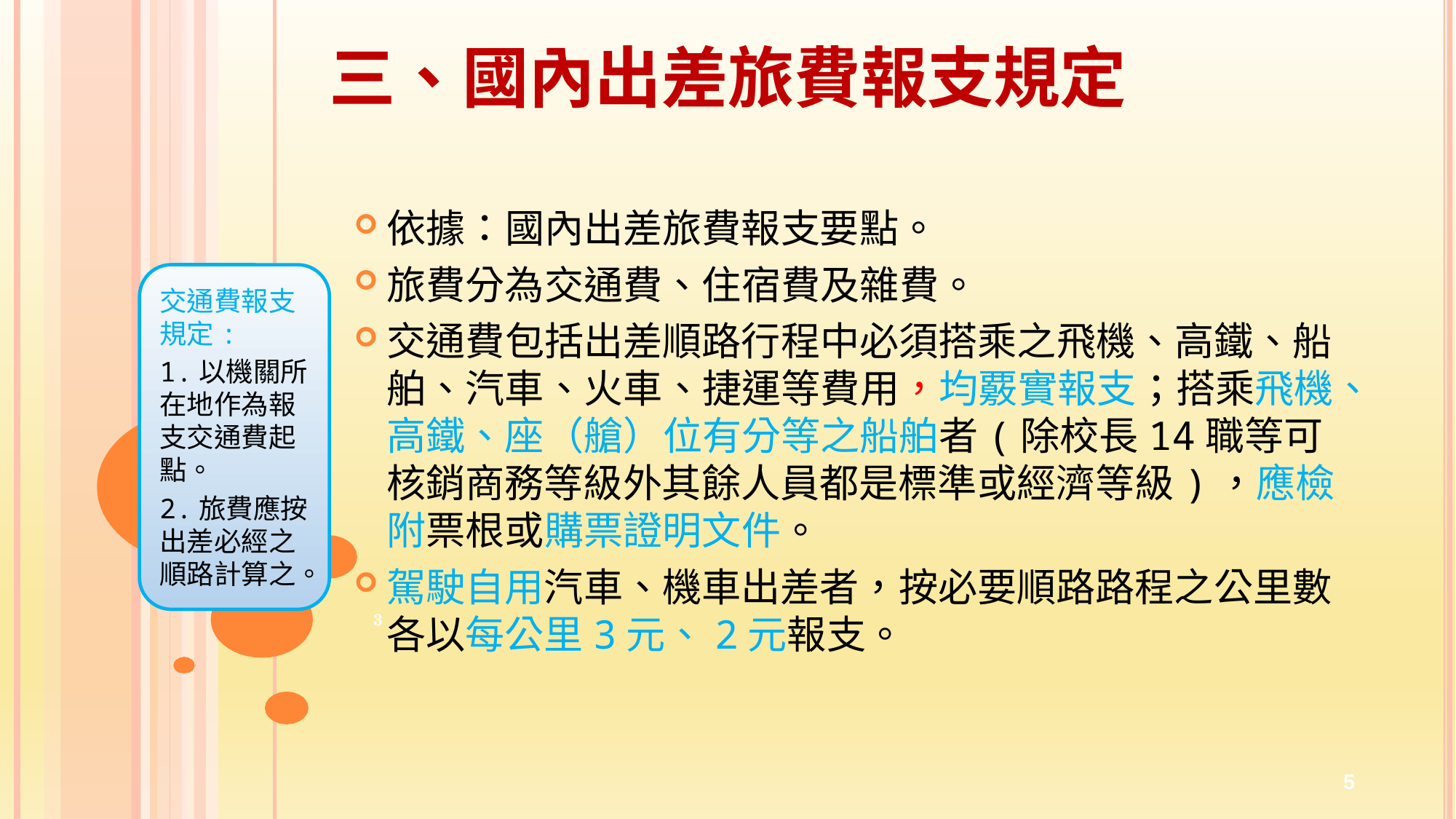

# 三、國內出差旅費報支規定

依據：國內出差旅費報支要點。
旅費分為交通費、住宿費及雜費。
交通費包括出差順路行程中必須搭乘之飛機、高鐵、船舶、汽車、火車、捷運等費用，均覈實報支；搭乘飛機、高鐵、座（艙）位有分等之船舶者(除校長14職等可核銷商務等級外其餘人員都是標準或經濟等級)，應檢附票根或購票證明文件。
駕駛自用汽車、機車出差者，按必要順路路程之公里數各以每公里3元、2元報支。
交通費報支規定:
1.以機關所在地作為報支交通費起點。
2.旅費應按出差必經之順路計算之。
3
5